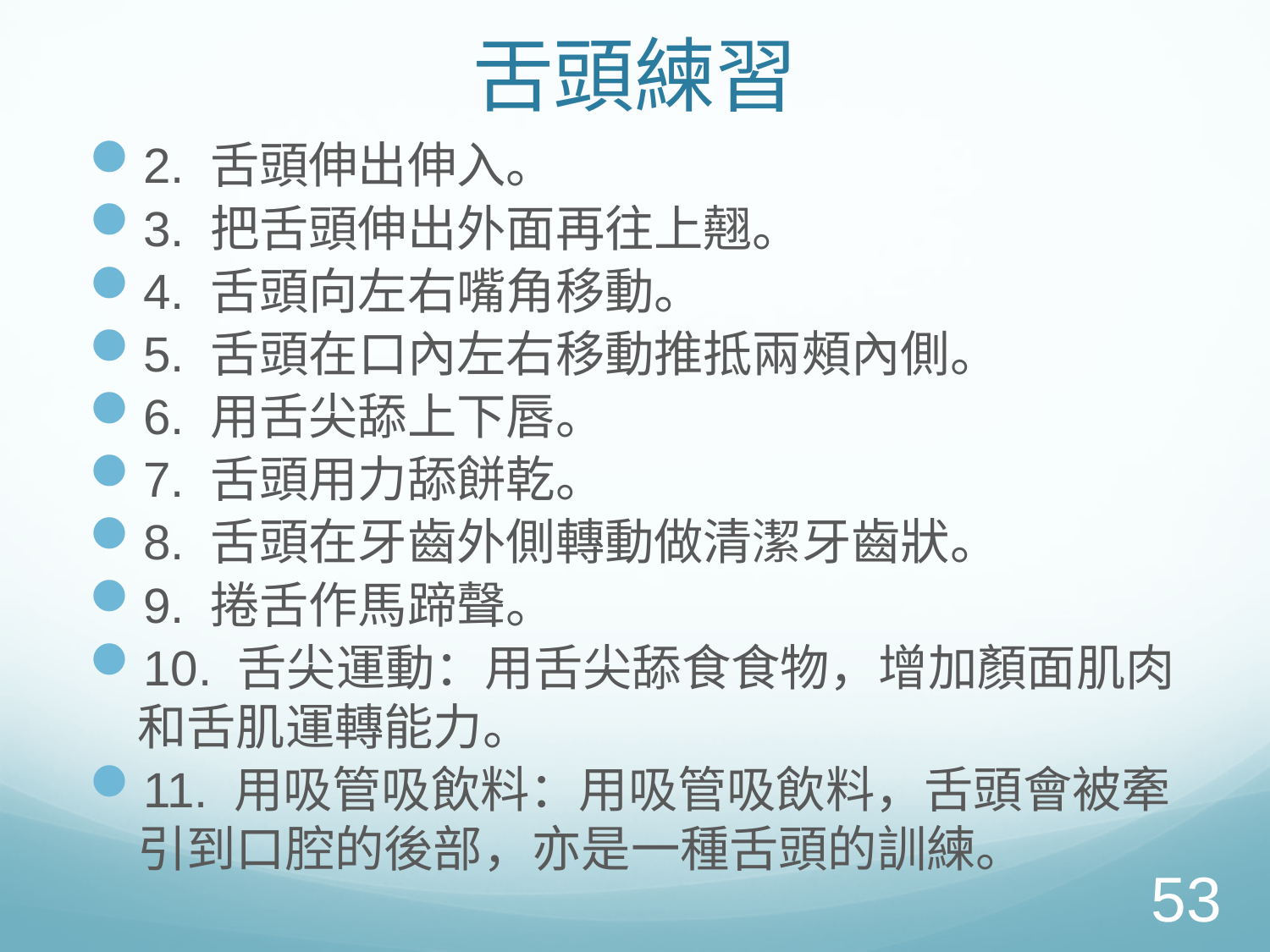

# 舌頭練習
2. 舌頭伸出伸入。
3. 把舌頭伸出外面再往上翹。
4. 舌頭向左右嘴角移動。
5. 舌頭在口內左右移動推抵兩頰內側。
6. 用舌尖舔上下唇。
7. 舌頭用力舔餅乾。
8. 舌頭在牙齒外側轉動做清潔牙齒狀。
9. 捲舌作馬蹄聲。
10. 舌尖運動：用舌尖舔食食物，增加顏面肌肉和舌肌運轉能力。
11. 用吸管吸飲料：用吸管吸飲料，舌頭會被牽引到口腔的後部，亦是一種舌頭的訓練。
53